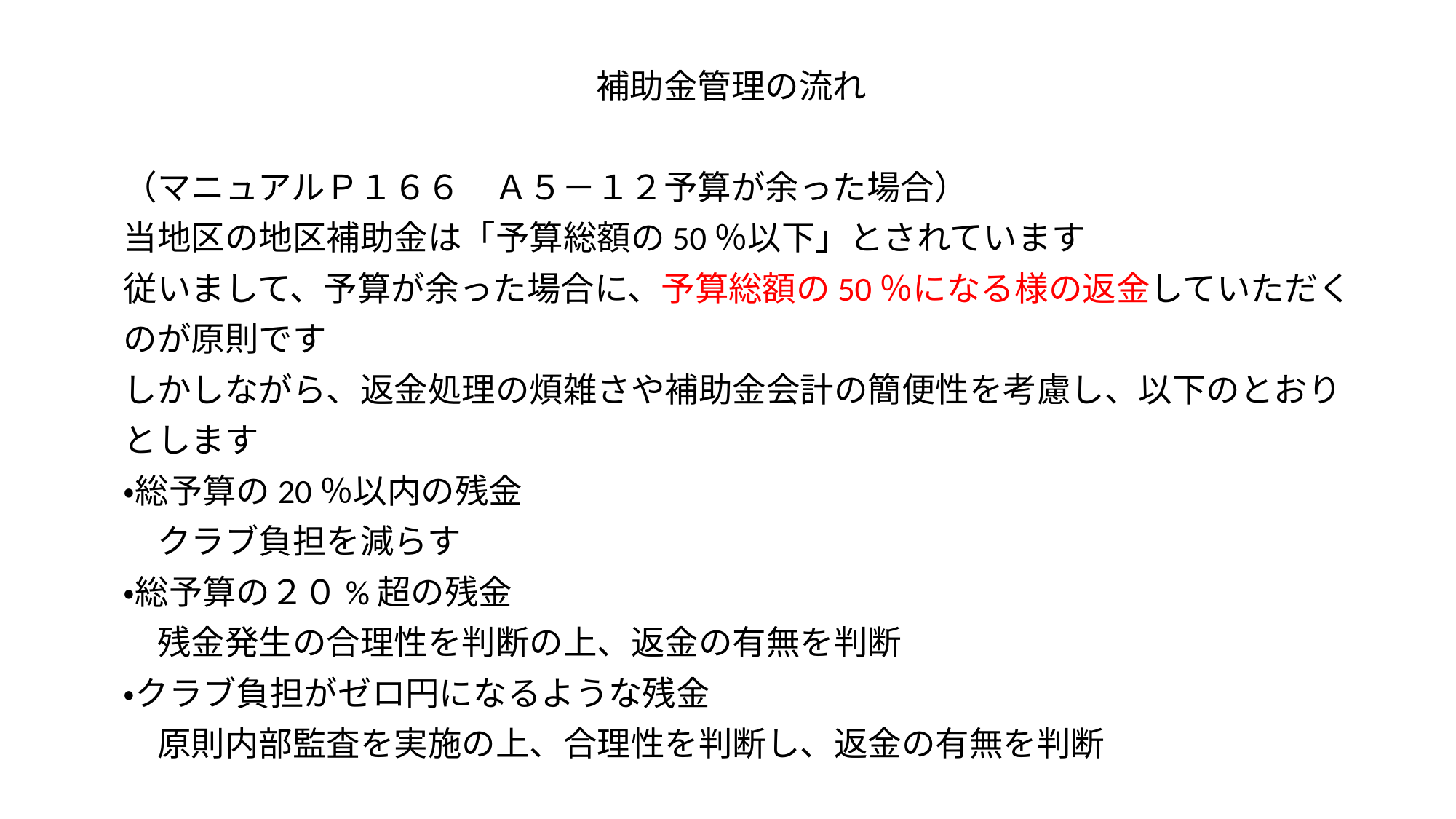

補助金管理の流れ

　（マニュアルＰ１６６　Ａ５－１２予算が余った場合）
　当地区の地区補助金は「予算総額の50％以下」とされています
　従いまして、予算が余った場合に、予算総額の50％になる様の返金していただく
　のが原則です
　しかしながら、返金処理の煩雑さや補助金会計の簡便性を考慮し、以下のとおり
　とします
　・総予算の20％以内の残金
　　クラブ負担を減らす
　・総予算の２０%超の残金
　　残金発生の合理性を判断の上、返金の有無を判断
　・クラブ負担がゼロ円になるような残金
　　原則内部監査を実施の上、合理性を判断し、返金の有無を判断